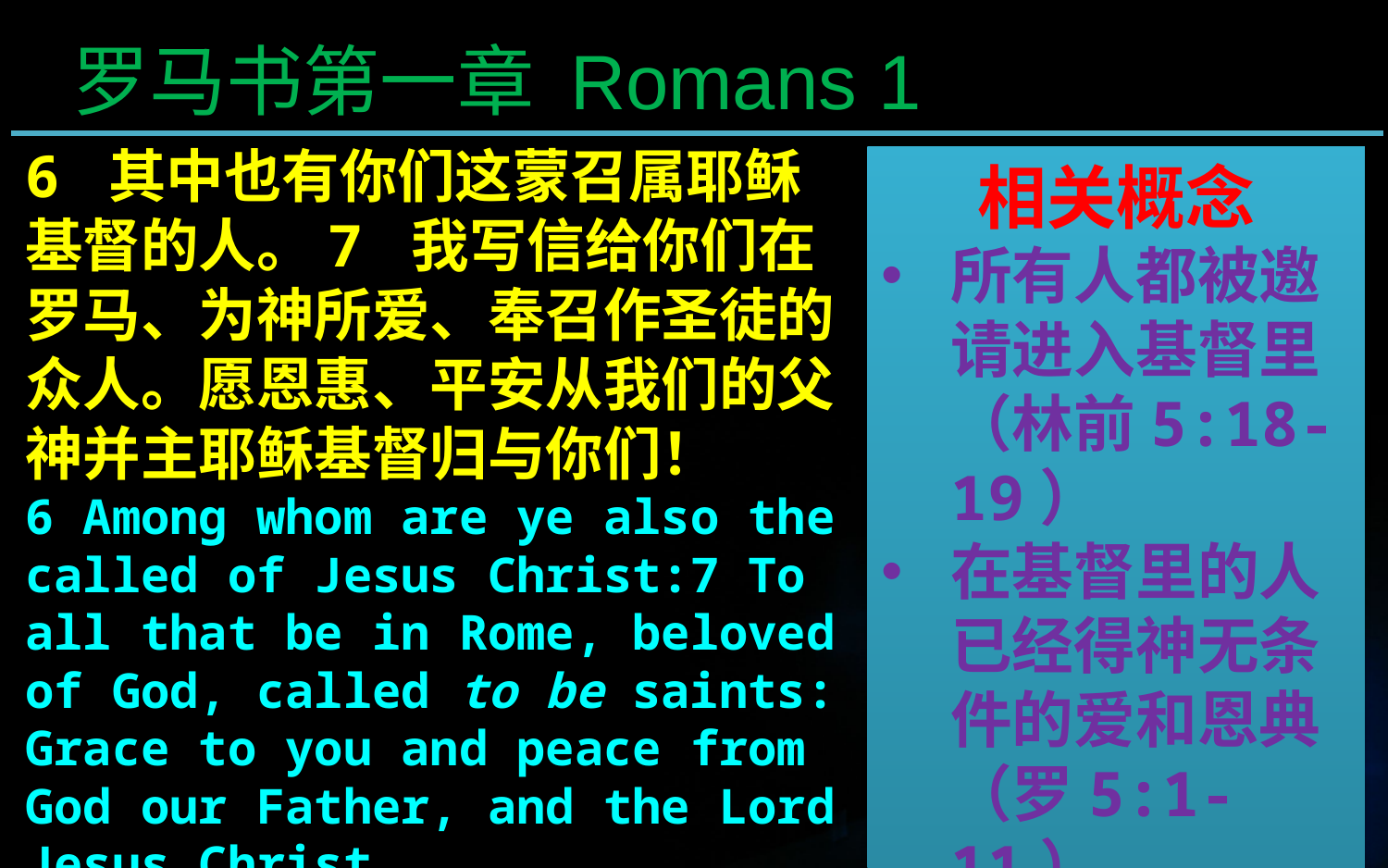

罗马书第一章 Romans 1
6 其中也有你们这蒙召属耶稣基督的人。7 我写信给你们在罗马、为神所爱、奉召作圣徒的众人。愿恩惠、平安从我们的父神并主耶稣基督归与你们！
6 Among whom are ye also the called of Jesus Christ:7 To all that be in Rome, beloved of God, called to be saints: Grace to you and peace from God our Father, and the Lord Jesus Christ.
相关概念
所有人都被邀请进入基督里（林前5:18-19）
在基督里的人已经得神无条件的爱和恩典（罗5:1-11）